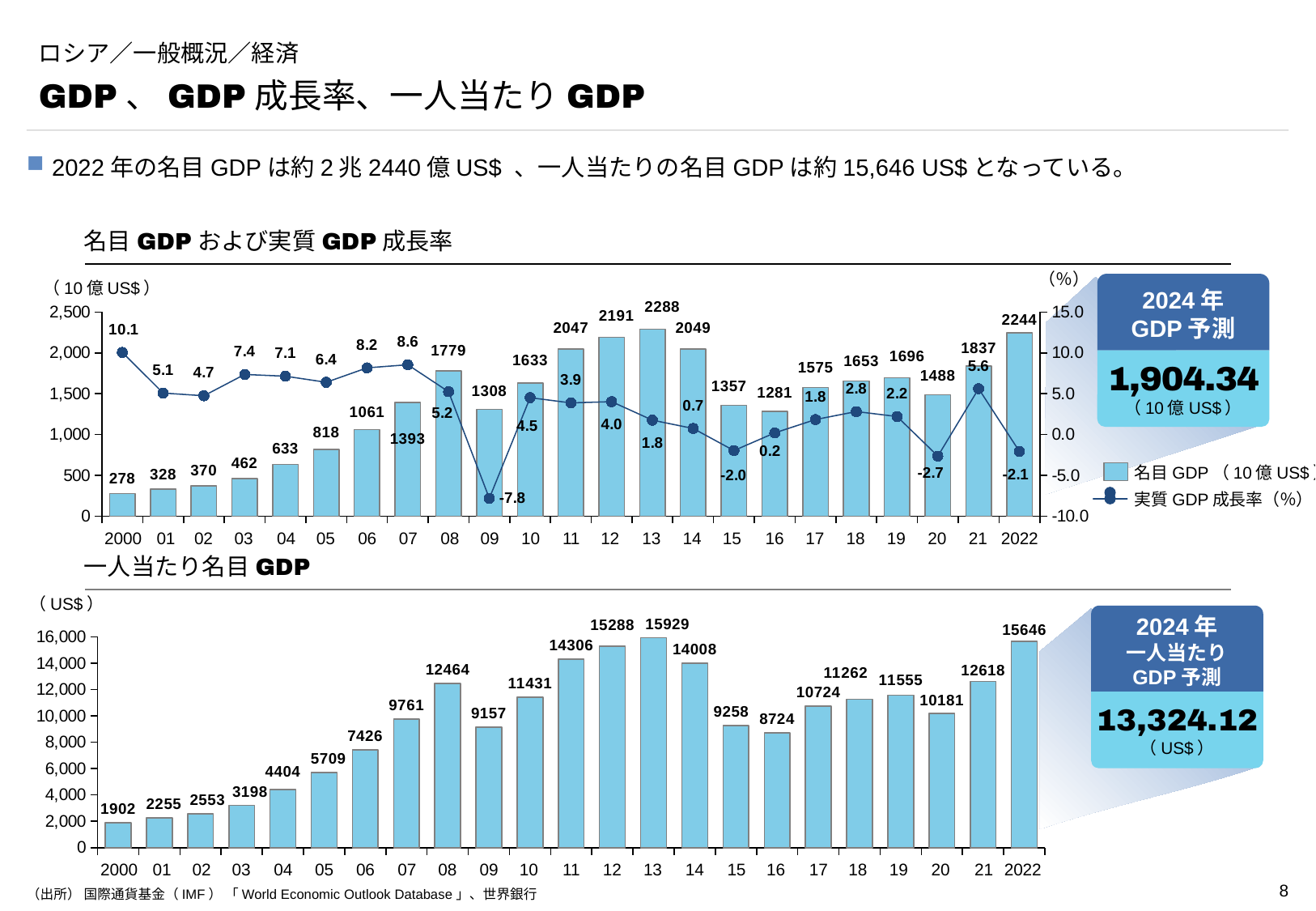

# ロシア／一般概況／経済
GDP、GDP成長率、一人当たりGDP
2022年の名目GDPは約2兆2440億US$ 、一人当たりの名目GDPは約15,646 US$となっている。
名目GDPおよび実質GDP成長率
（％）
2024年
GDP予測

（10億US$）

### Chart

| Category |  |  |
|---|---|---|
1,904.34
（10億US$）
名目GDP（10億US$）

実質GDP成長率（％）

05
08
04
07
2000
01
02
09
10
11
12
13
14
15
16
17
18
19
20
21
2022
06
03
一人当たり名目GDP
（US$）
2024年
一人当たり
GDP予測

### Chart

| Category |  |
|---|---|
13,324.12
（US$）
02
03
06
07
08
09
13
21
2022
2000
01
10
11
12
14
15
16
17
18
19
20
05
04
（出所） 国際通貨基金（IMF） 「World Economic Outlook Database」、世界銀行